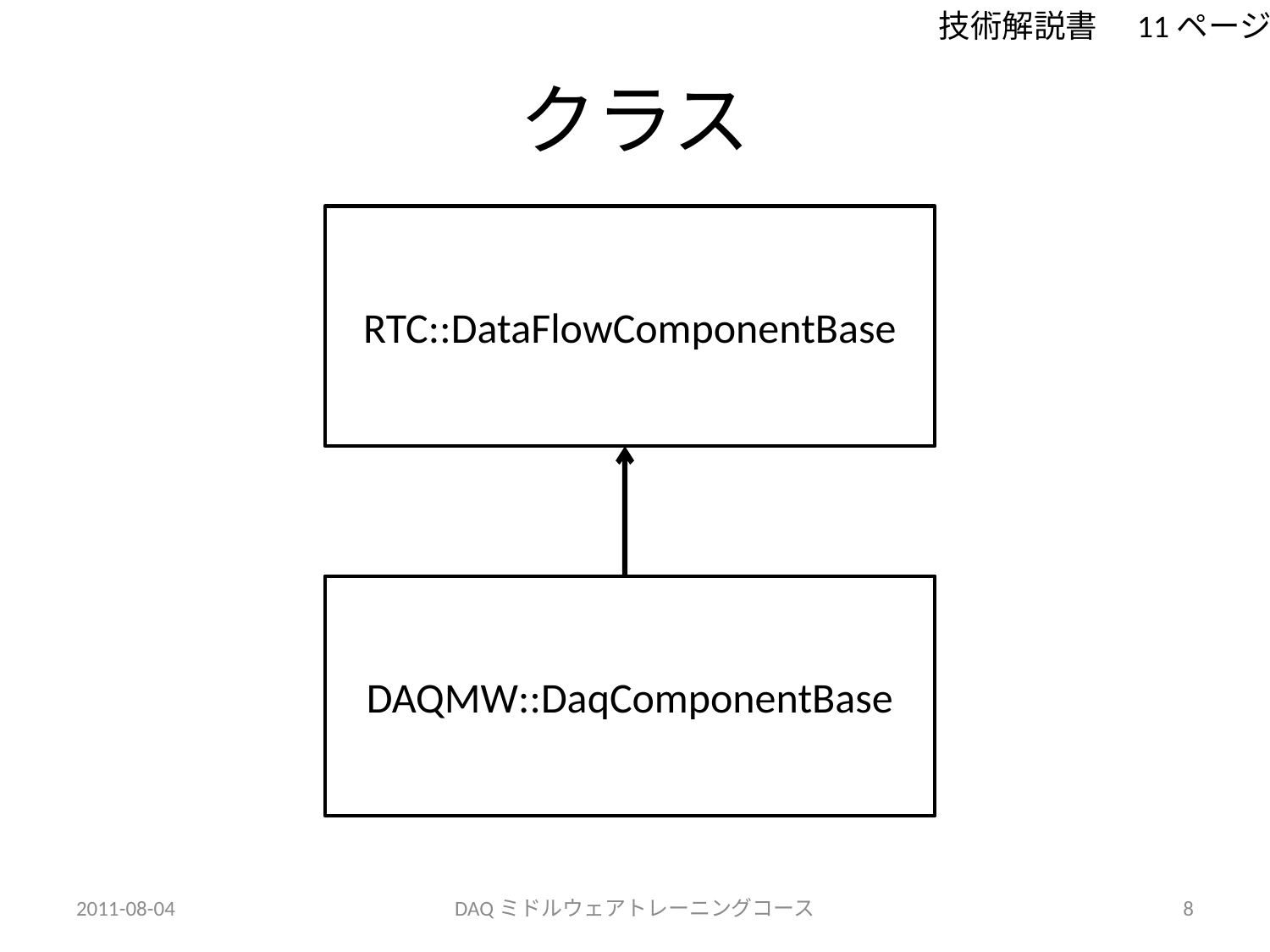

技術解説書　11ページ
# クラス
RTC::DataFlowComponentBase
DAQMW::DaqComponentBase
2011-08-04
DAQミドルウェアトレーニングコース
8